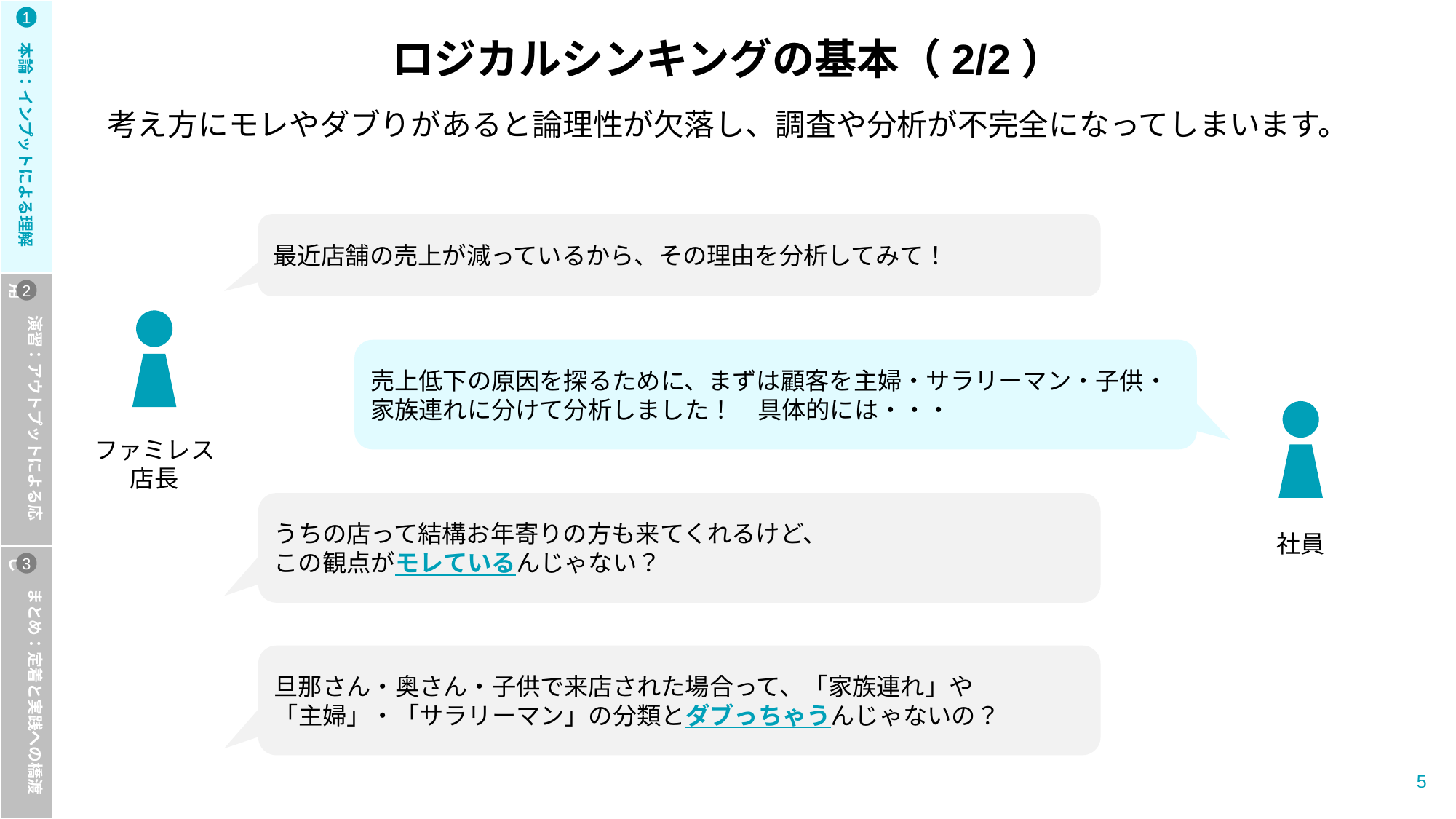

本論：インプットによる理解
　　演習：アウトプットによる応用
　　まとめ：定着と実践への橋渡し
1
2
3
ロジカルシンキングの基本（2/2）
考え方にモレやダブりがあると論理性が欠落し、調査や分析が不完全になってしまいます。
最近店舗の売上が減っているから、その理由を分析してみて！

売上低下の原因を探るために、まずは顧客を主婦・サラリーマン・子供・
家族連れに分けて分析しました！　具体的には・・・

ファミレス
店長
うちの店って結構お年寄りの方も来てくれるけど、
この観点がモレているんじゃない？
社員
旦那さん・奥さん・子供で来店された場合って、「家族連れ」や
「主婦」・「サラリーマン」の分類とダブっちゃうんじゃないの？
5